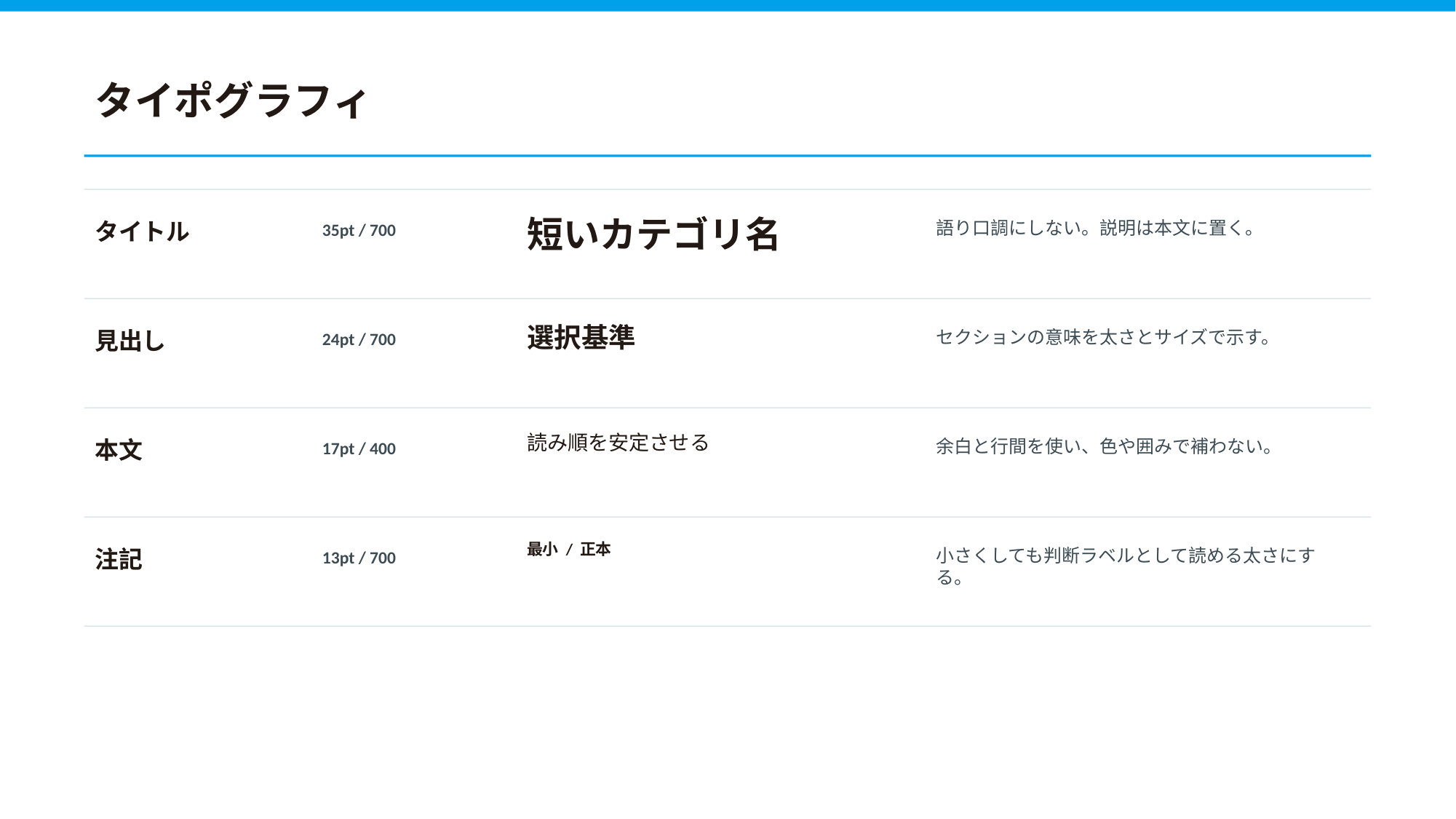

タイポグラフィ

短いカテゴリ名
タイトル
語り口調にしない。説明は本文に置く。
35pt / 700

選択基準
見出し
セクションの意味を太さとサイズで示す。
24pt / 700

読み順を安定させる
本文
余白と行間を使い、色や囲みで補わない。
17pt / 400

最小 / 正本
注記
小さくしても判断ラベルとして読める太さにする。
13pt / 700